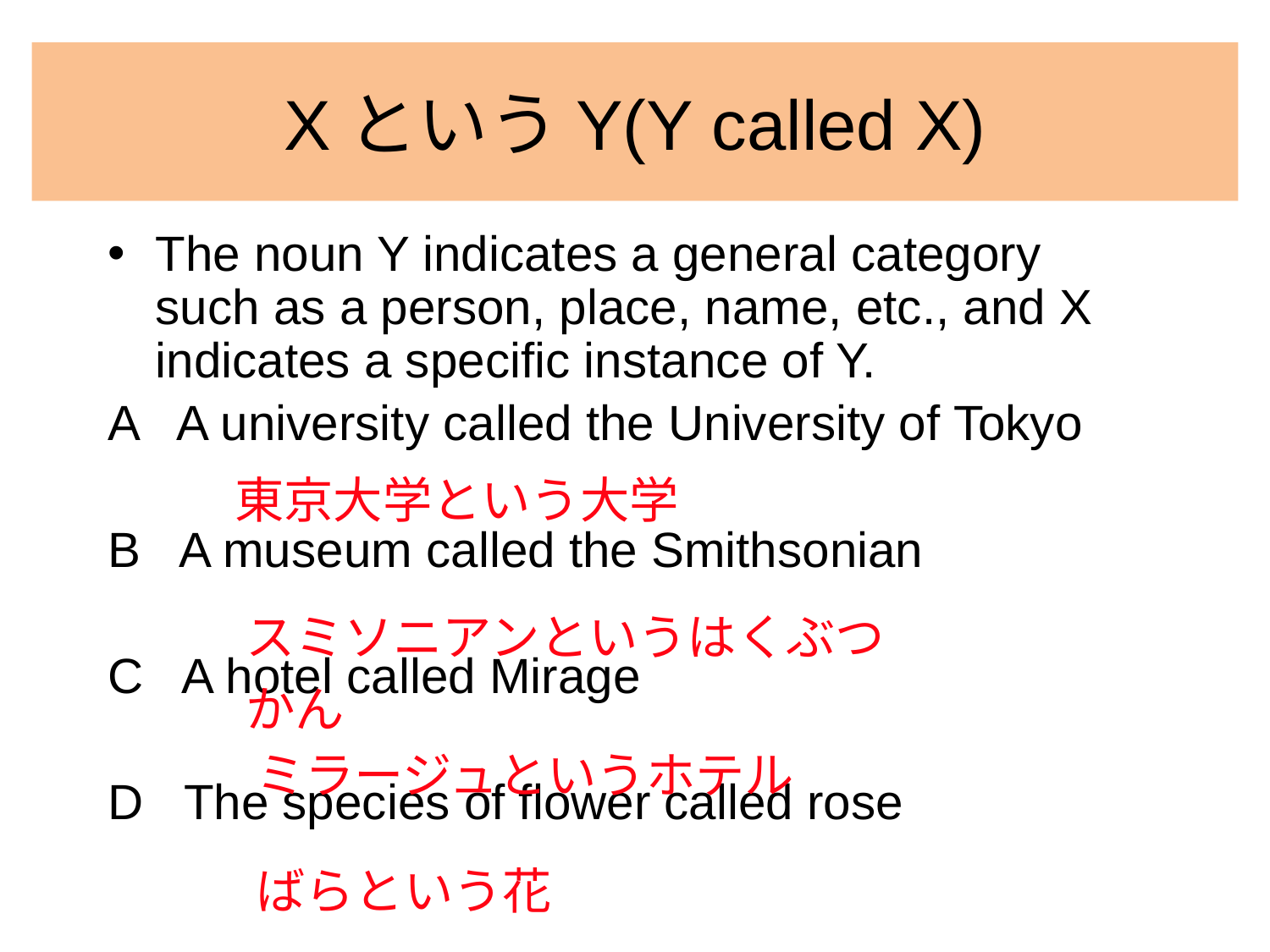

# XというY(Y called X)
The noun Y indicates a general category such as a person, place, name, etc., and X indicates a specific instance of Y.
A   A university called the University of Tokyo

B   A museum called the Smithsonian

C   A hotel called Mirage

D   The species of flower called rose

| 東京大学という大学 |
| --- |
| スミソニアンというはくぶつかん |
| --- |
| ミラージュというホテル |
| --- |
| ばらという花 |
| --- |